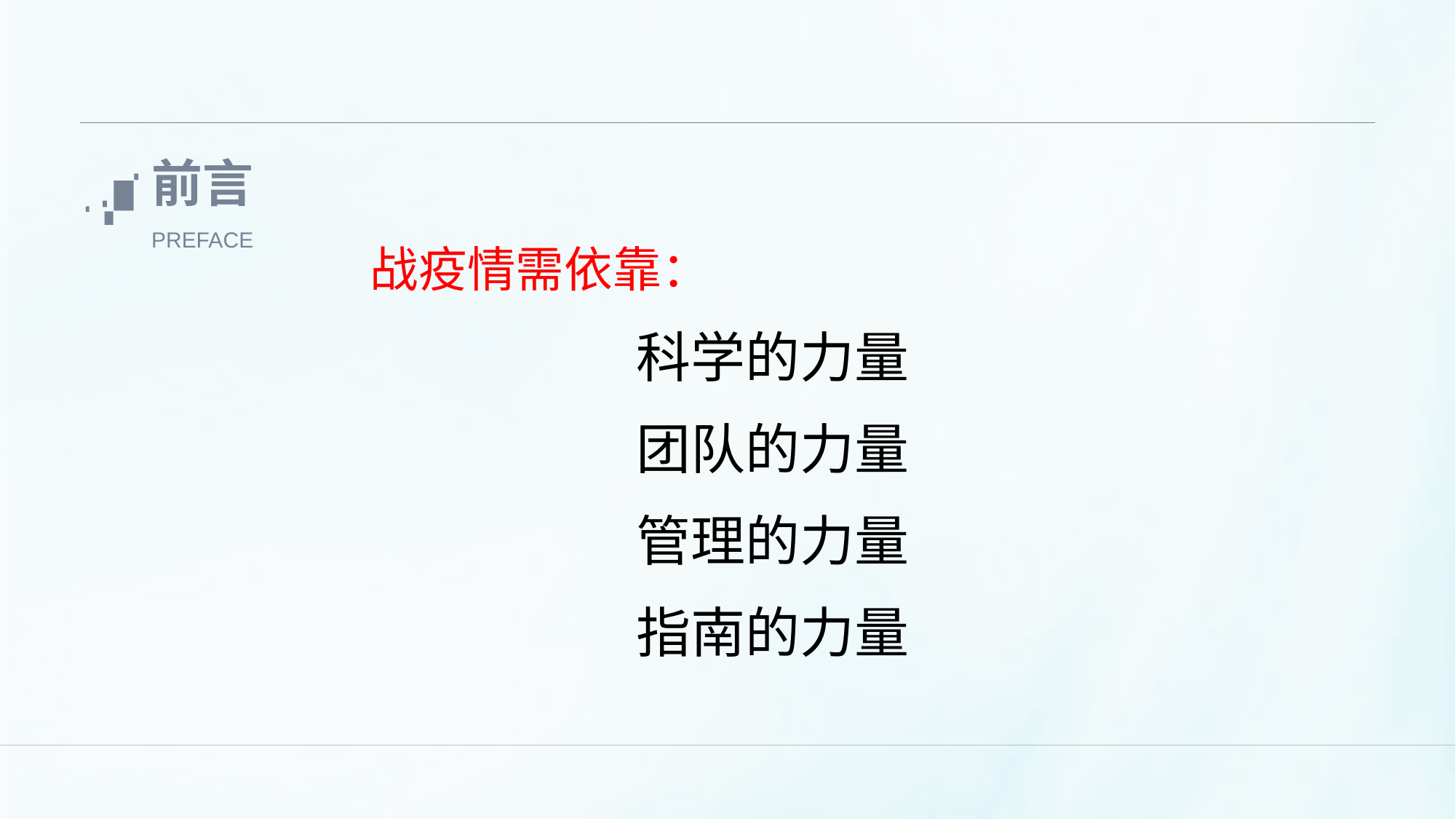

前言

PREFACE
战疫情需依靠：
科学的力量
团队的力量
管理的力量
指南的力量